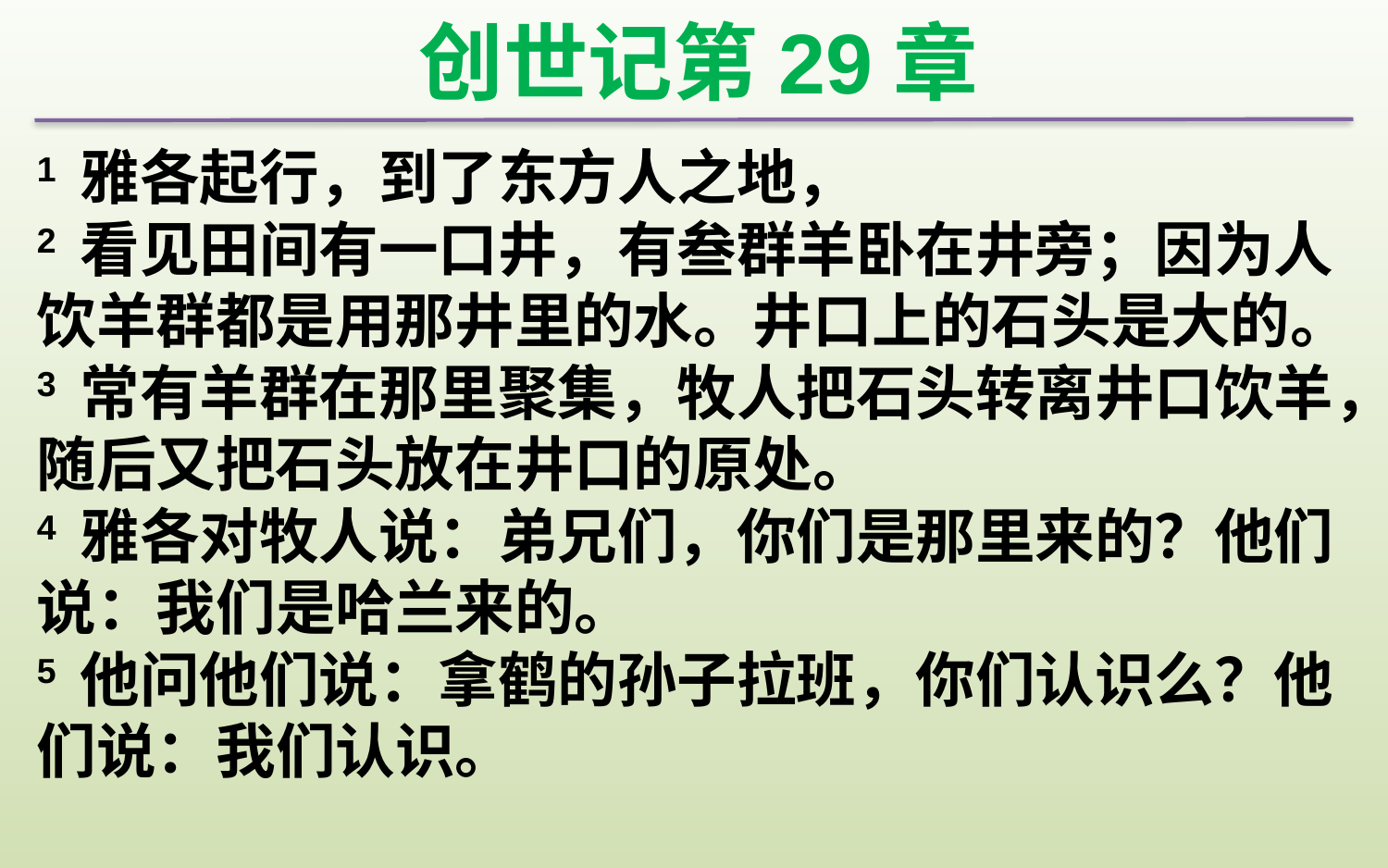

创世记第29章
1 雅各起行，到了东方人之地，
2 看见田间有一口井，有叁群羊卧在井旁；因为人饮羊群都是用那井里的水。井口上的石头是大的。
3 常有羊群在那里聚集，牧人把石头转离井口饮羊，随后又把石头放在井口的原处。
4 雅各对牧人说：弟兄们，你们是那里来的？他们说：我们是哈兰来的。
5 他问他们说：拿鹤的孙子拉班，你们认识么？他们说：我们认识。